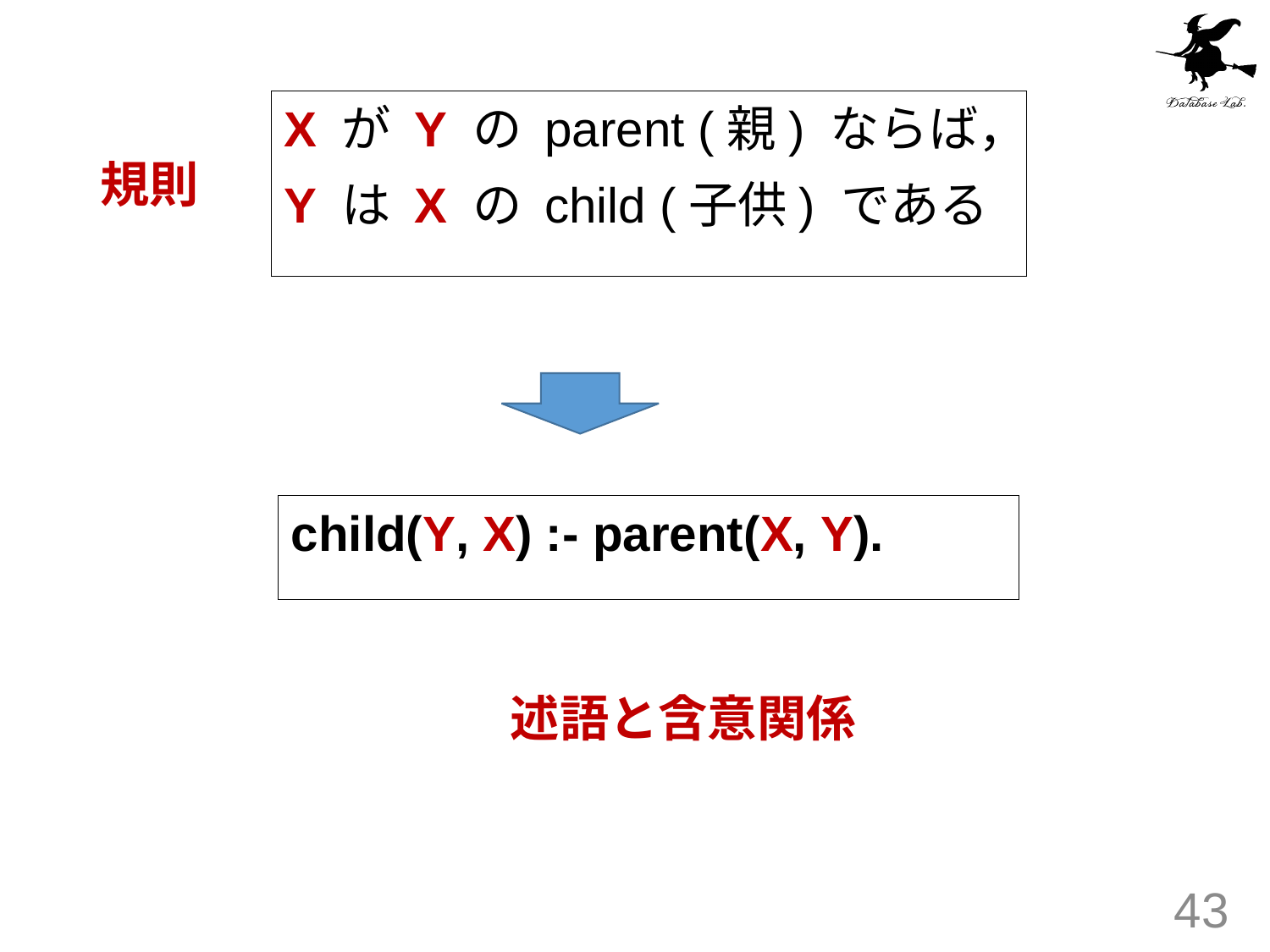

X が Y の parent (親) ならば，
Y は X の child (子供) である
規則

child(Y, X) :- parent(X, Y).
述語と含意関係
43